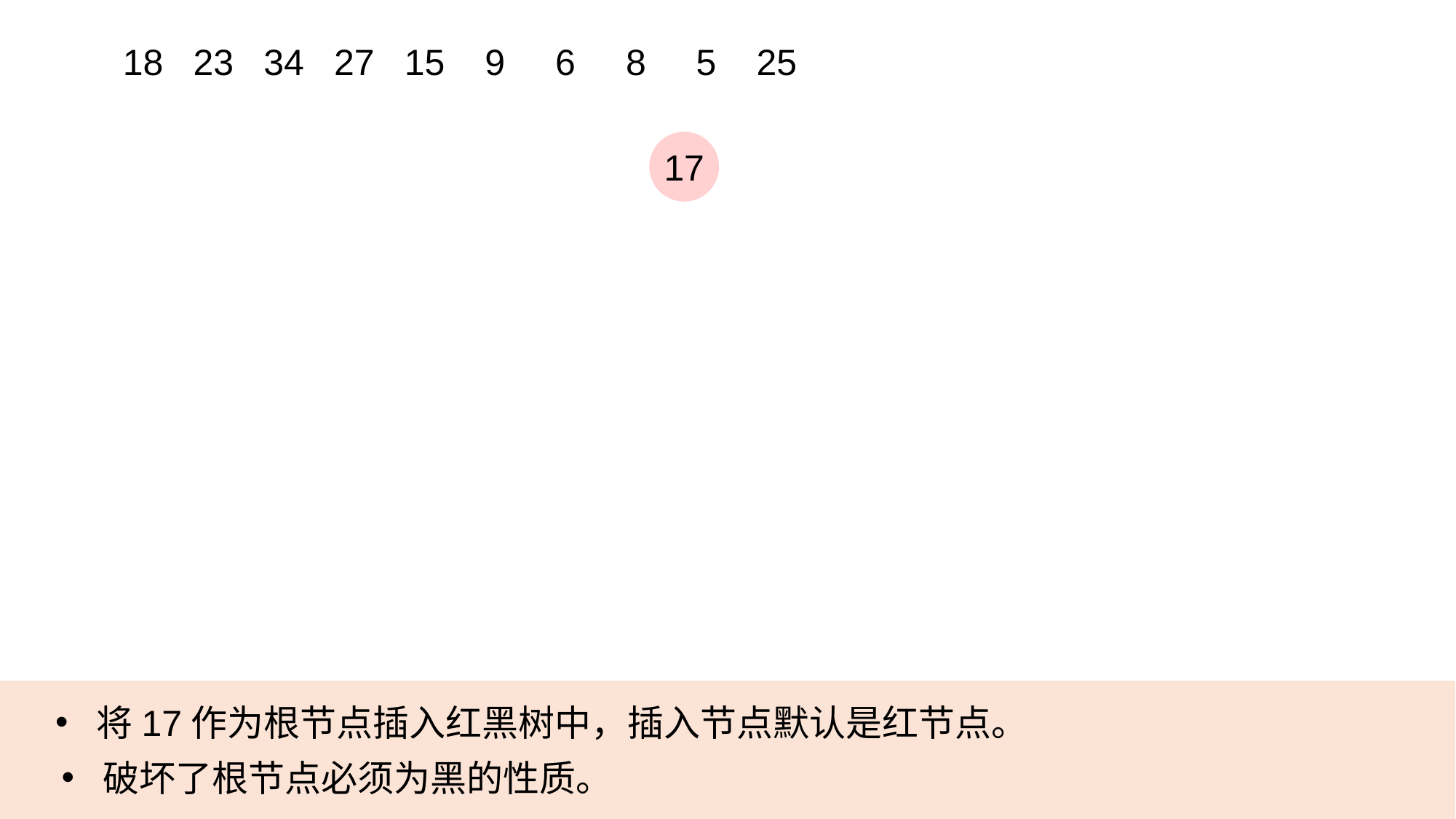

18
23
34
27
15
9
6
8
5
25

17

将17作为根节点插入红黑树中，插入节点默认是红节点。
破坏了根节点必须为黑的性质。